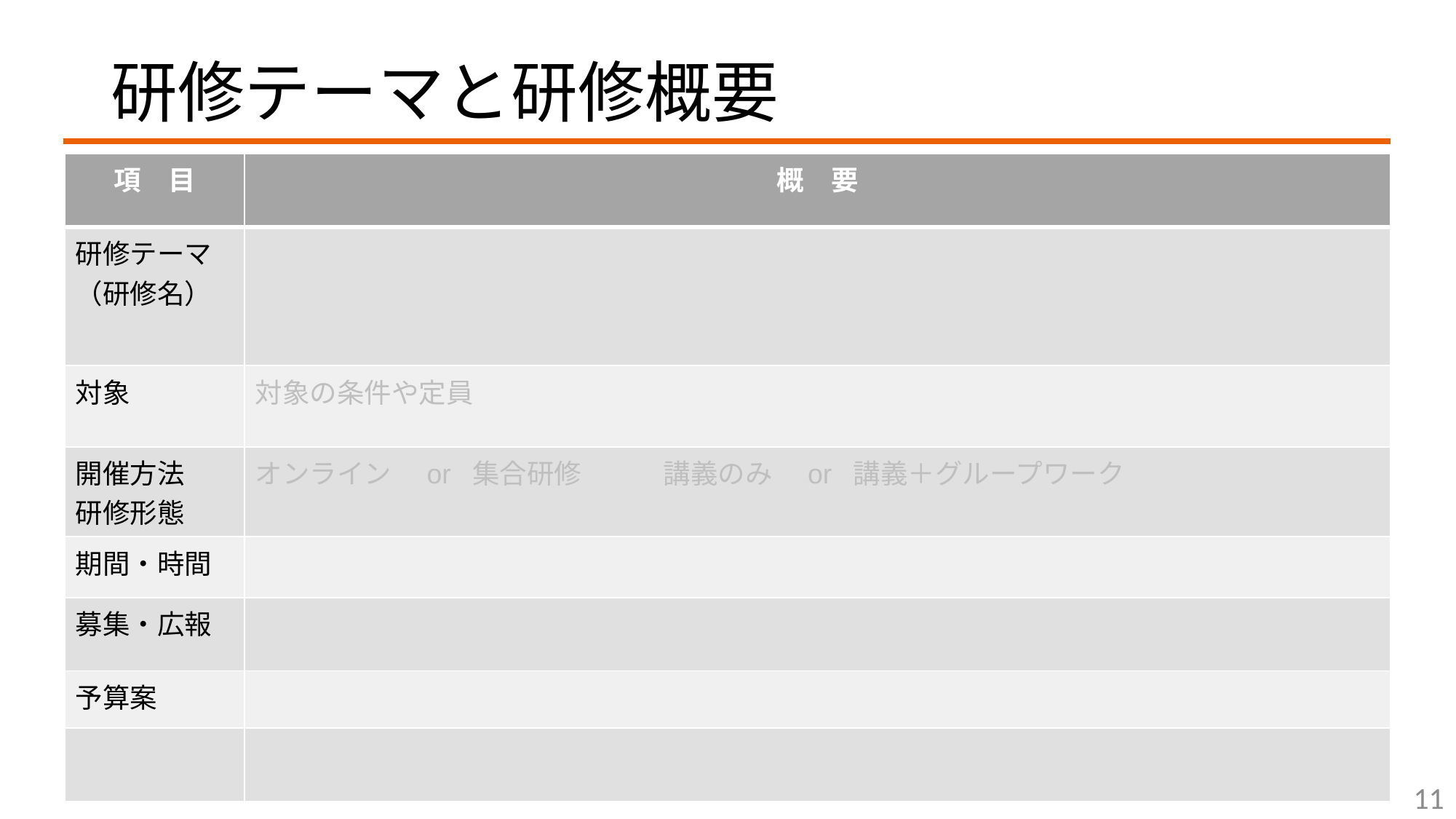

# 研修テーマと研修概要
| 項　目 | 概　要 |
| --- | --- |
| 研修テーマ （研修名） |  |
| 対象 | 対象の条件や定員 |
| 開催方法 研修形態 | オンライン　or 集合研修　　　講義のみ　or 講義＋グループワーク |
| 期間・時間 |  |
| 募集・広報 |  |
| 予算案 |  |
|  |  |
11